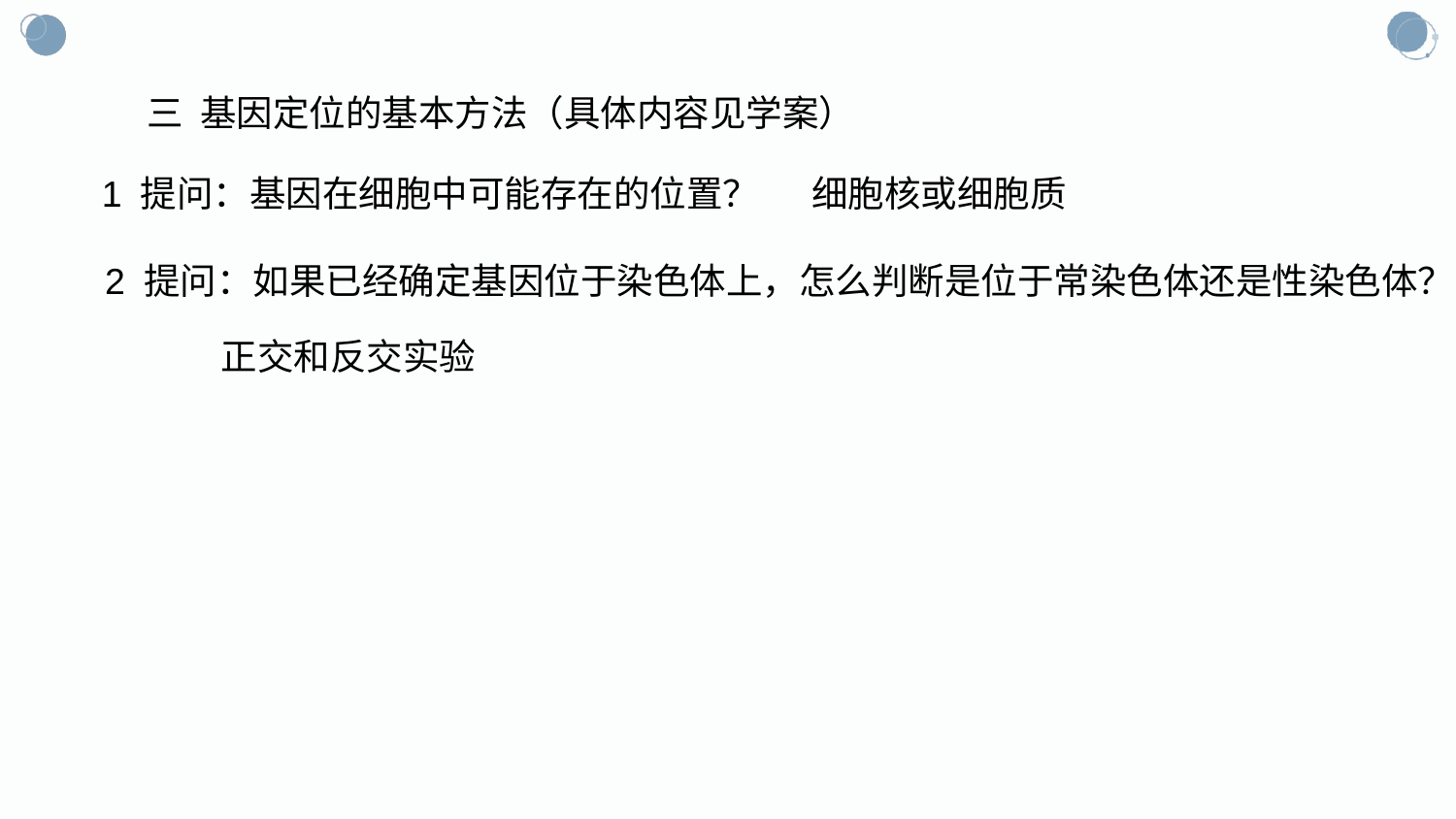

三  基因定位的基本方法（具体内容见学案）
1 提问：基因在细胞中可能存在的位置？
细胞核或细胞质
2 提问：如果已经确定基因位于染色体上，怎么判断是位于常染色体还是性染色体？
正交和反交实验